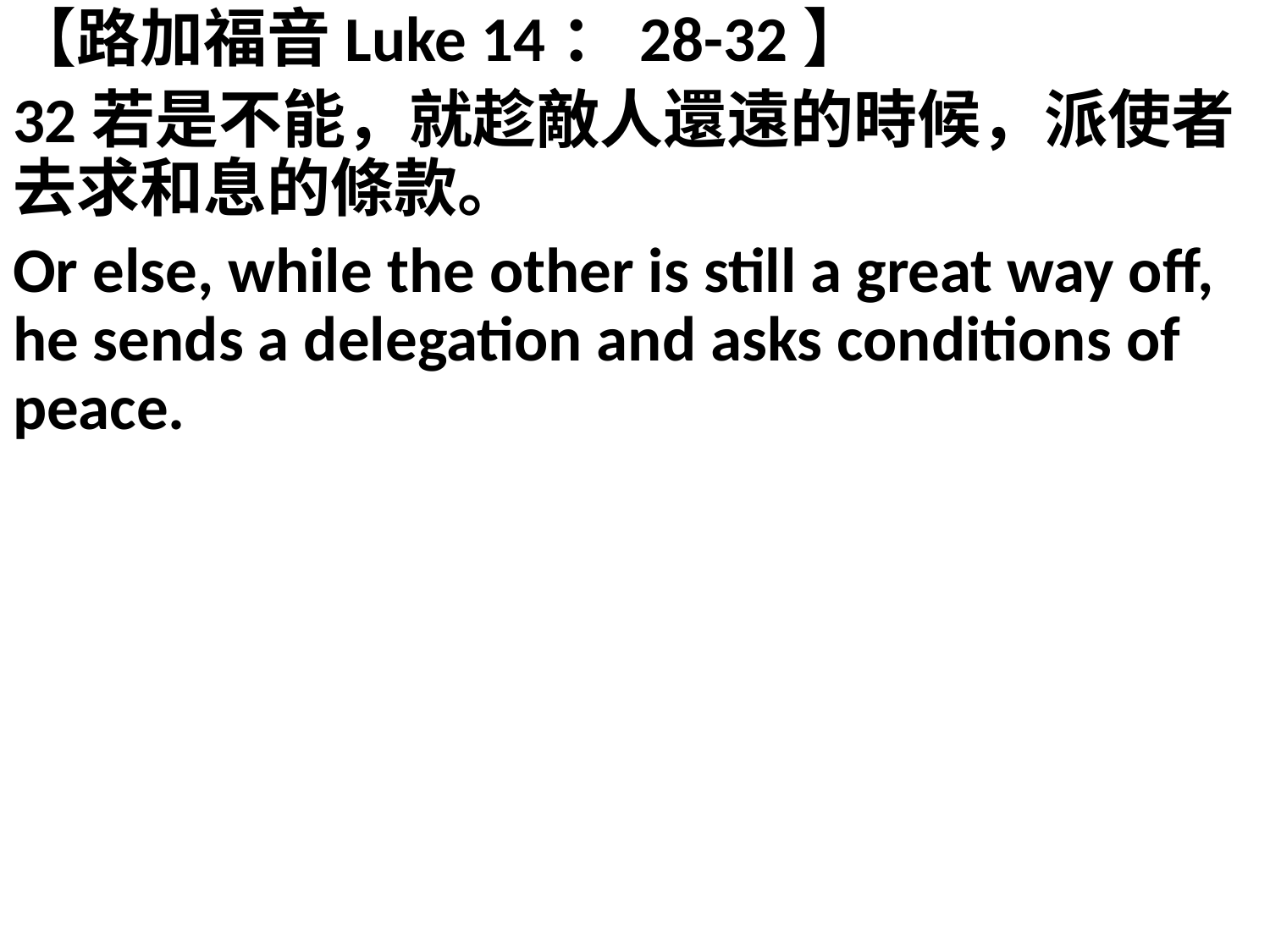

【路加福音Luke 14：28-32】
32若是不能，就趁敵人還遠的時候，派使者去求和息的條款。
Or else, while the other is still a great way off, he sends a delegation and asks conditions of peace.